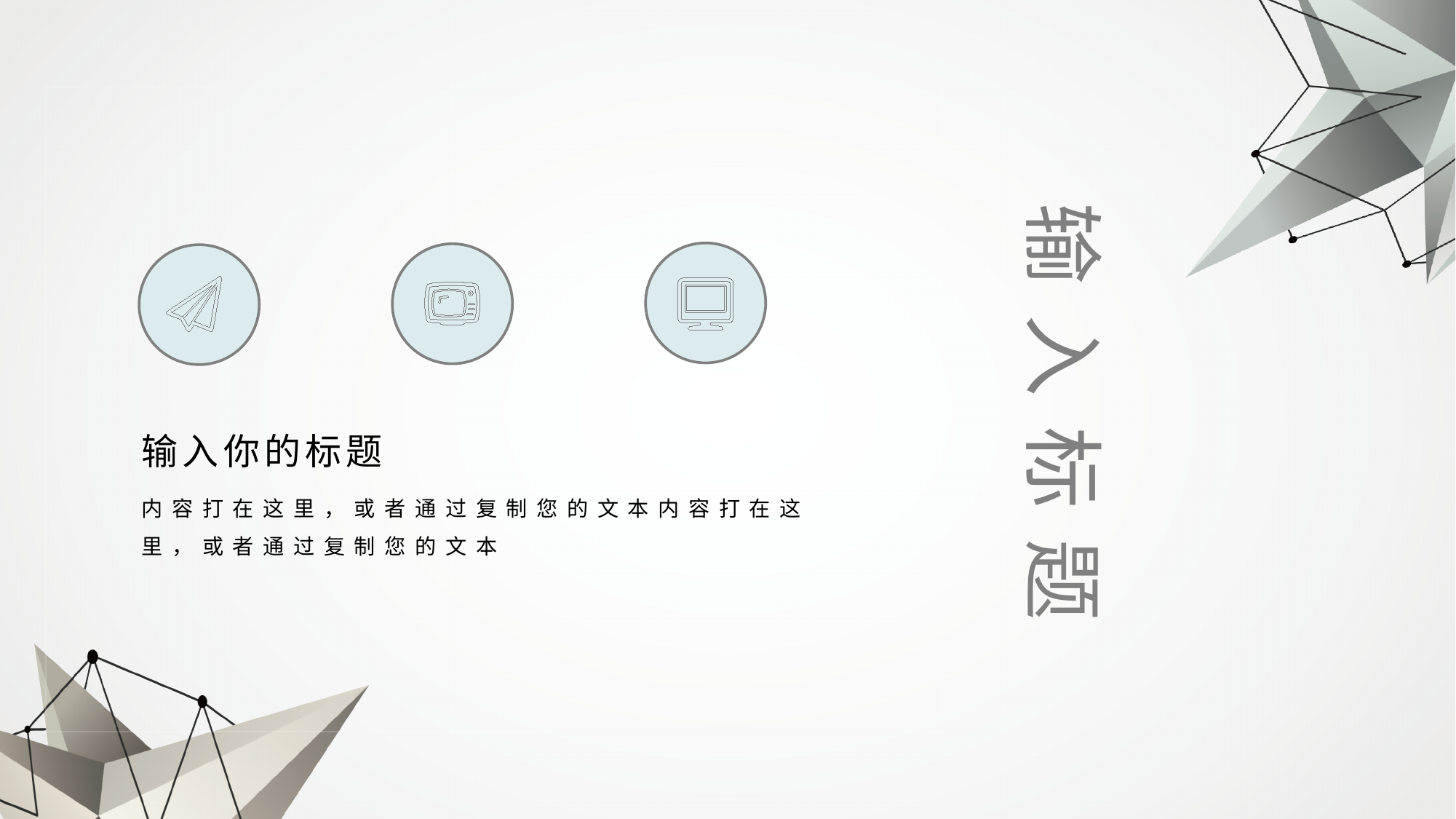

输入标题

输入你的标题
内容打在这里，或者通过复制您的文本内容打在这里，或者通过复制您的文本